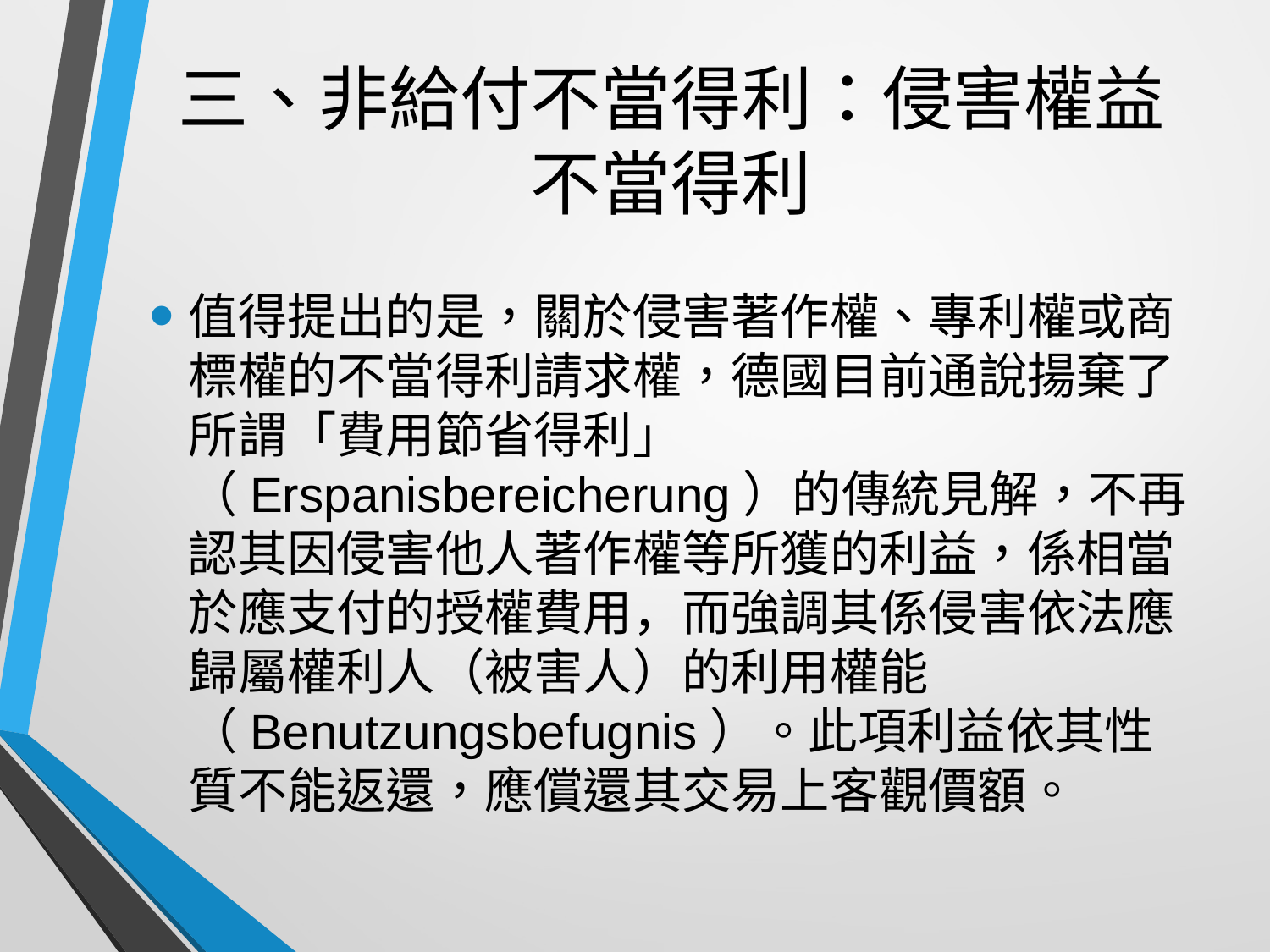

# 三、非給付不當得利：侵害權益不當得利
值得提出的是，關於侵害著作權、專利權或商標權的不當得利請求權，德國目前通說揚棄了所謂「費用節省得利」（Erspanisbereicherung）的傳統見解，不再認其因侵害他人著作權等所獲的利益，係相當於應支付的授權費用，而強調其係侵害依法應歸屬權利人（被害人）的利用權能（Benutzungsbefugnis）。此項利益依其性質不能返還，應償還其交易上客觀價額。